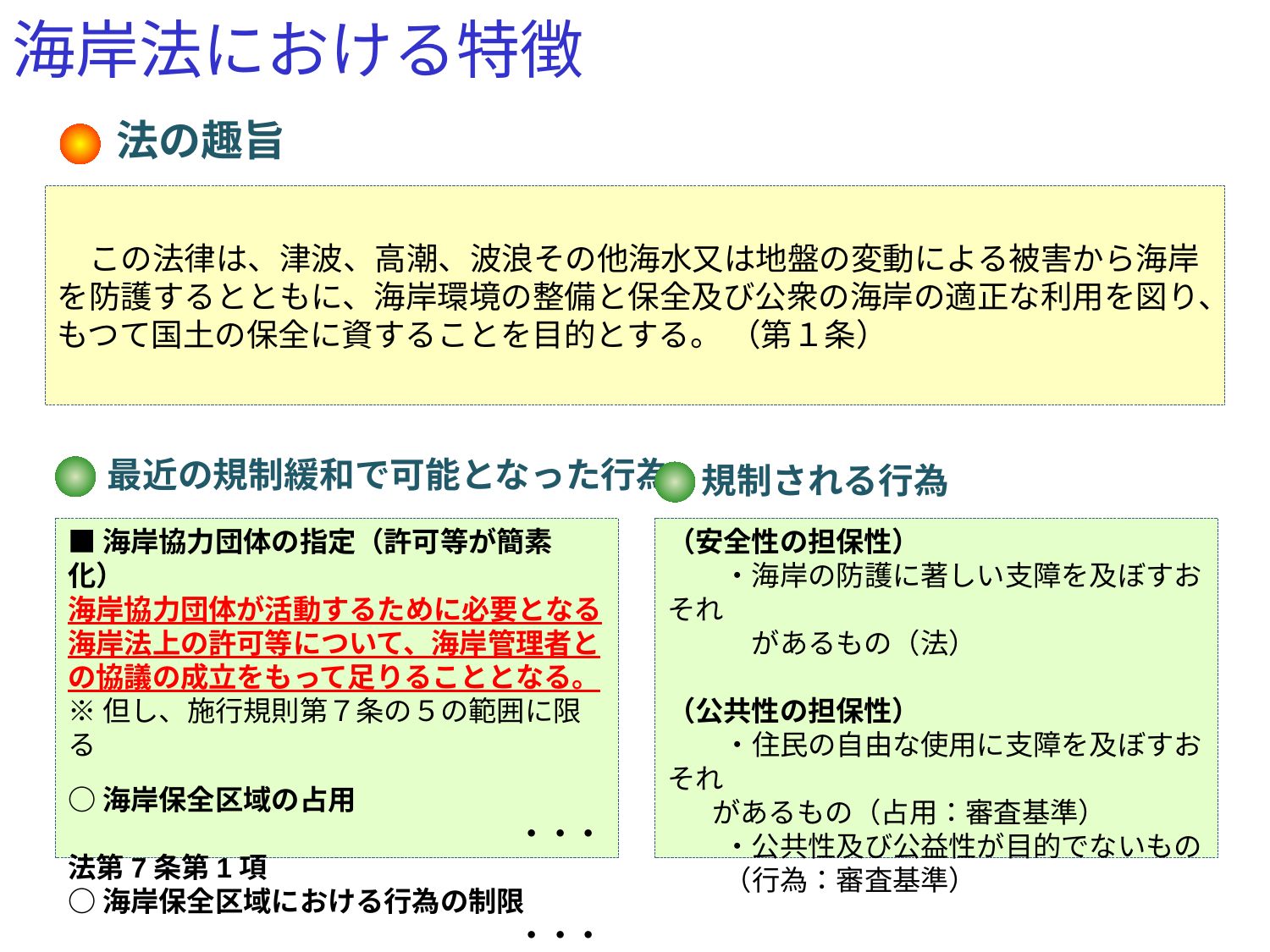

海岸法における特徴
法の趣旨

　この法律は、津波、高潮、波浪その他海水又は地盤の変動による被害から海岸を防護するとともに、海岸環境の整備と保全及び公衆の海岸の適正な利用を図り、もつて国土の保全に資することを目的とする。 （第１条）
最近の規制緩和で可能となった行為
規制される行為

■海岸協力団体の指定（許可等が簡素化）
海岸協力団体が活動するために必要となる海岸法上の許可等について、海岸管理者との協議の成立をもって足りることとなる。
※但し、施行規則第７条の５の範囲に限る

○海岸保全区域の占用
　　　　　　　　　　　　　　　　・・・法第7条第1項
○海岸保全区域における行為の制限
　　　　　　　　　　　　　　　　・・・法第8条第1項

（安全性の担保性）
　　・海岸の防護に著しい支障を及ぼすおそれ
　　　があるもの（法）

（公共性の担保性）
　　・住民の自由な使用に支障を及ぼすおそれ
      があるもの（占用：審査基準）
　　・公共性及び公益性が目的でないもの
　　（行為：審査基準）